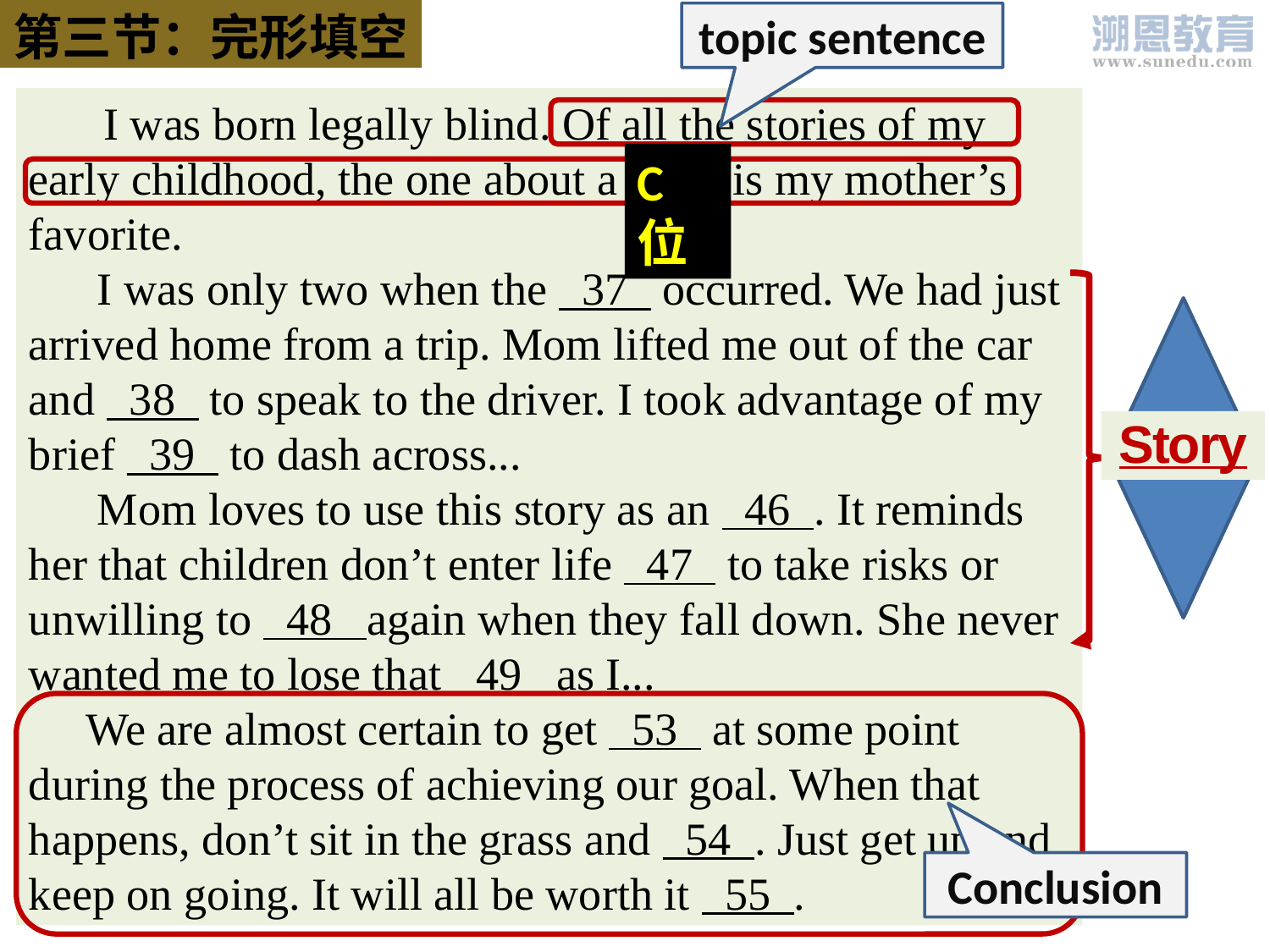

第三节：完形填空
topic sentence
      I was born legally blind. Of all the stories of my early childhood, the one about a   36   is my mother’s favorite.
      I was only two when the   37   occurred. We had just arrived home from a trip. Mom lifted me out of the car and   38   to speak to the driver. I took advantage of my brief   39   to dash across...
      Mom loves to use this story as an   46  . It reminds her that children don’t enter life   47   to take risks or unwilling to   48   again when they fall down. She never wanted me to lose that   49   as I...
     We are almost certain to get   53   at some point during the process of achieving our goal. When that happens, don’t sit in the grass and   54  . Just get up and keep on going. It will all be worth it   55  .

C位

Story

Conclusion